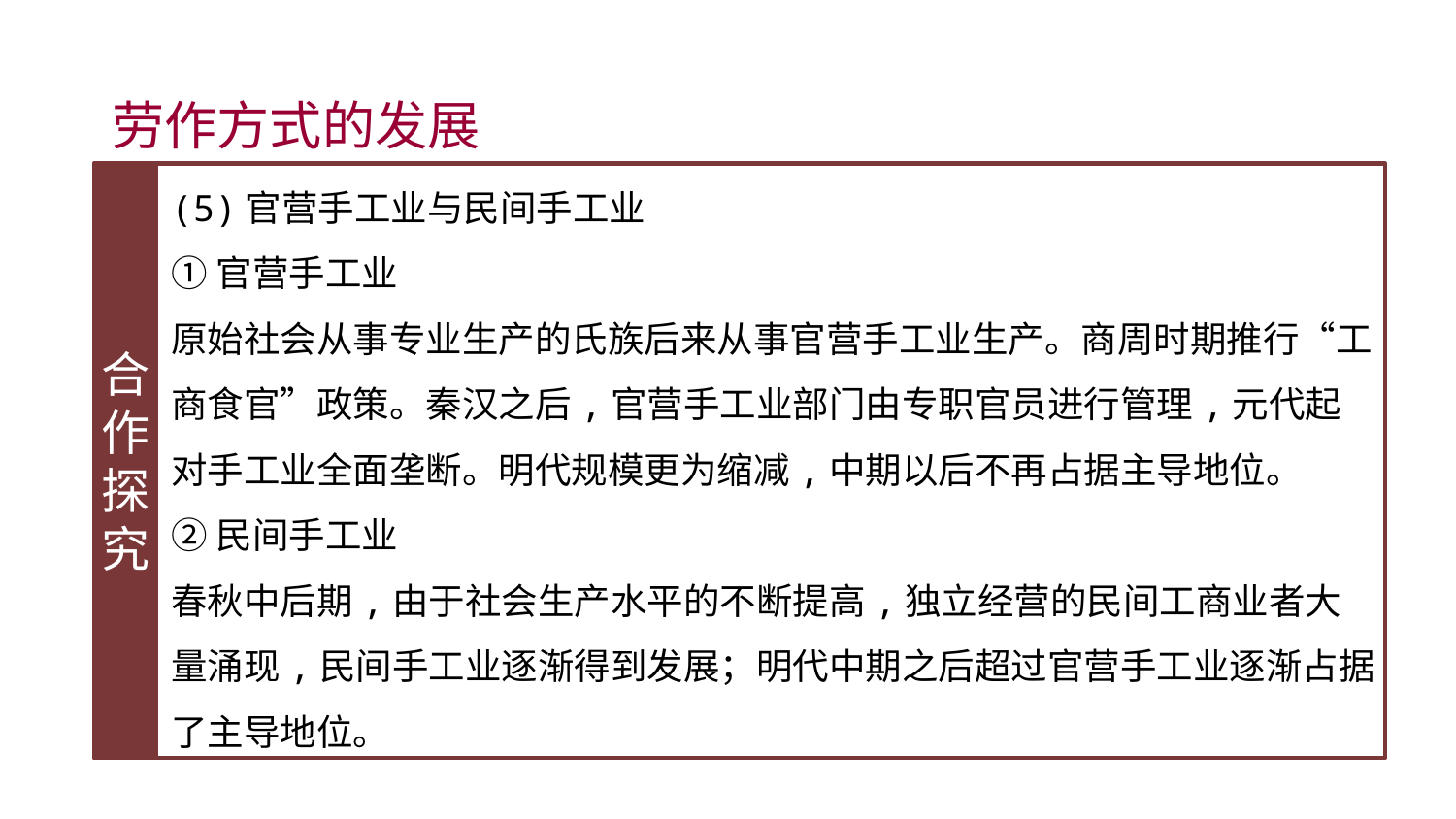

劳作方式的发展
(5)官营手工业与民间手工业
①官营手工业
原始社会从事专业生产的氏族后来从事官营手工业生产。商周时期推行“工商食官”政策。秦汉之后,官营手工业部门由专职官员进行管理,元代起对手工业全面垄断。明代规模更为缩减,中期以后不再占据主导地位。
②民间手工业
春秋中后期,由于社会生产水平的不断提高,独立经营的民间工商业者大量涌现,民间手工业逐渐得到发展；明代中期之后超过官营手工业逐渐占据了主导地位。
合作探究